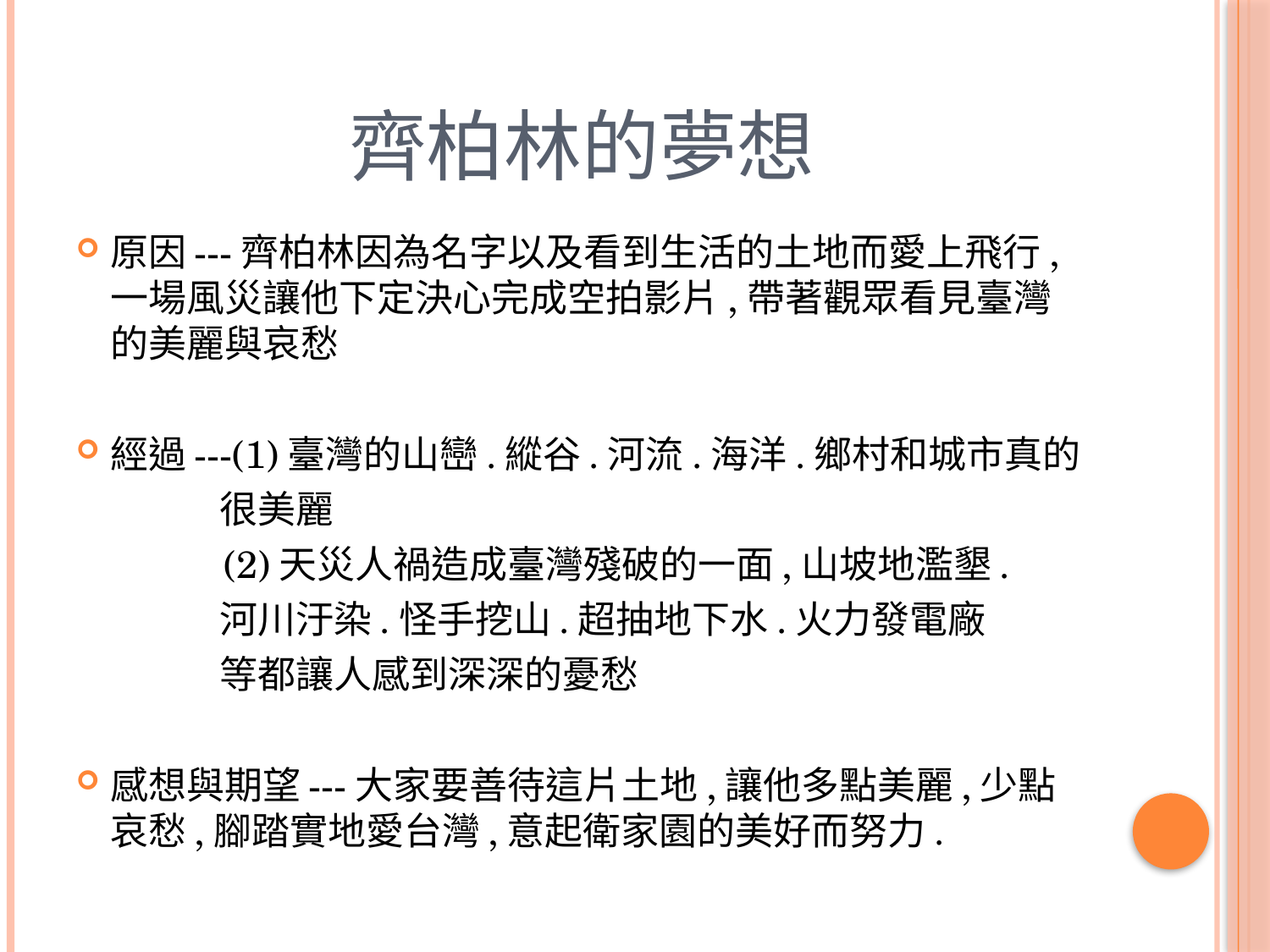

# 齊柏林的夢想
原因---齊柏林因為名字以及看到生活的土地而愛上飛行,一場風災讓他下定決心完成空拍影片,帶著觀眾看見臺灣的美麗與哀愁

經過---(1)臺灣的山巒.縱谷.河流.海洋.鄉村和城市真的
                很美麗
              (2)天災人禍造成臺灣殘破的一面,山坡地濫墾.
                河川汙染.怪手挖山.超抽地下水.火力發電廠
                等都讓人感到深深的憂愁

感想與期望---大家要善待這片土地,讓他多點美麗,少點哀愁,腳踏實地愛台灣,意起衛家園的美好而努力.